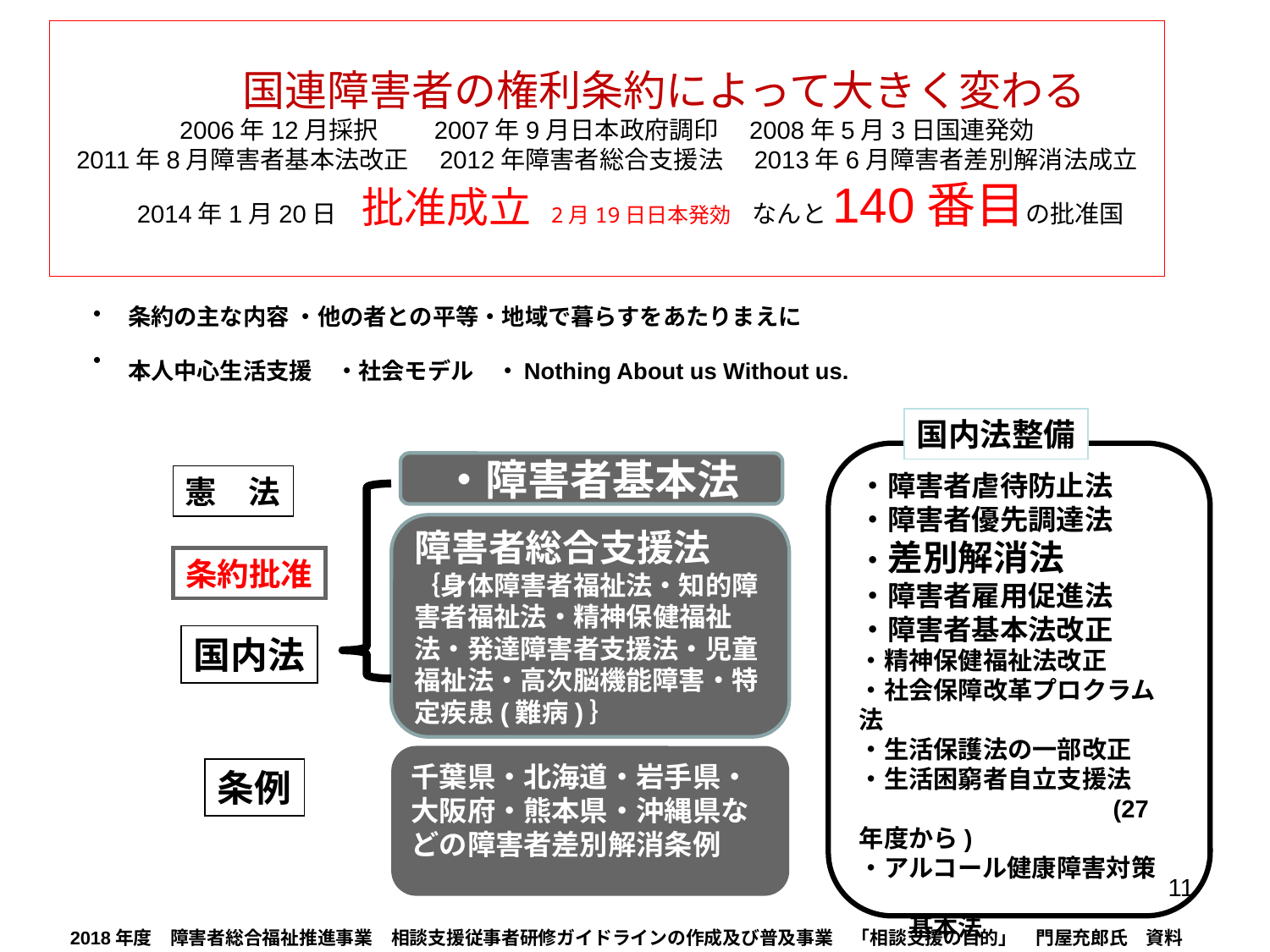

# 国連障害者の権利条約によって大きく変わる 2006年12月採択　　2007年9月日本政府調印　2008年5月3日国連発効 2011年8月障害者基本法改正　2012年障害者総合支援法　2013年6月障害者差別解消法成立 　   2014年1月20日　批准成立 2月19日日本発効　なんと140番目の批准国
条約の主な内容 ・他の者との平等・地域で暮らすをあたりまえに
本人中心生活支援　・社会モデル　・Nothing About us Without us.
国内法整備
・障害者虐待防止法
・障害者優先調達法
・差別解消法
・障害者雇用促進法
・障害者基本法改正
・精神保健福祉法改正
・社会保障改革プロクラム法
・生活保護法の一部改正
・生活困窮者自立支援法
　　　　　　　　　　(27年度から)
・アルコール健康障害対策
　　基本法

・障害者基本法
憲　法

障害者総合支援法
｛身体障害者福祉法・知的障害者福祉法・精神保健福祉法・発達障害者支援法・児童福祉法・高次脳機能障害・特定疾患(難病)｝

条約批准
国内法
千葉県・北海道・岩手県・大阪府・熊本県・沖縄県などの障害者差別解消条例
条例
11
　2018年度　障害者総合福祉推進事業　相談支援従事者研修ガイドラインの作成及び普及事業　「相談支援の目的」　門屋充郎氏　資料